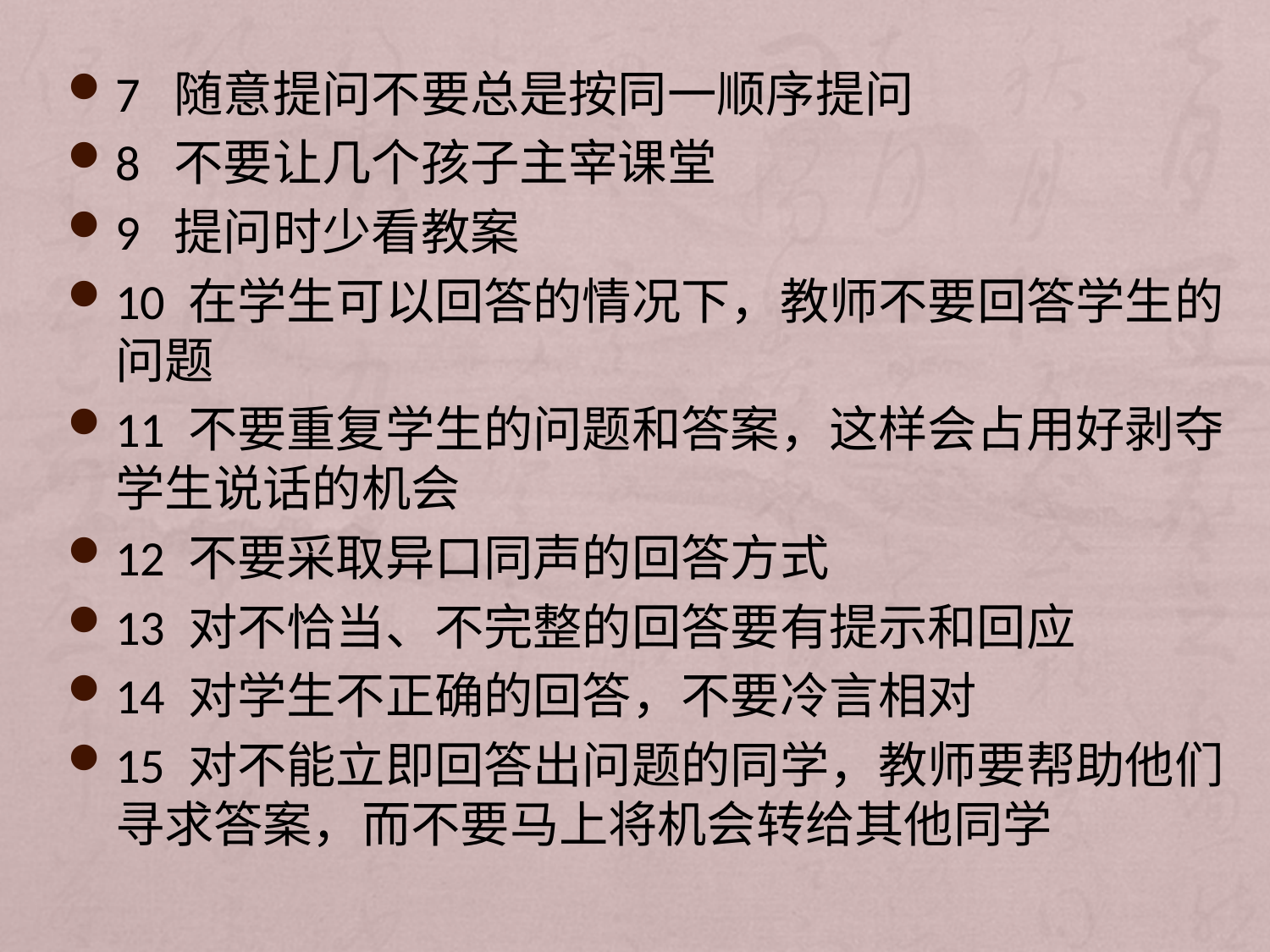

7  随意提问不要总是按同一顺序提问
8  不要让几个孩子主宰课堂
9  提问时少看教案
10 在学生可以回答的情况下，教师不要回答学生的问题
11 不要重复学生的问题和答案，这样会占用好剥夺学生说话的机会
12 不要采取异口同声的回答方式
13 对不恰当、不完整的回答要有提示和回应
14 对学生不正确的回答，不要冷言相对
15 对不能立即回答出问题的同学，教师要帮助他们寻求答案，而不要马上将机会转给其他同学